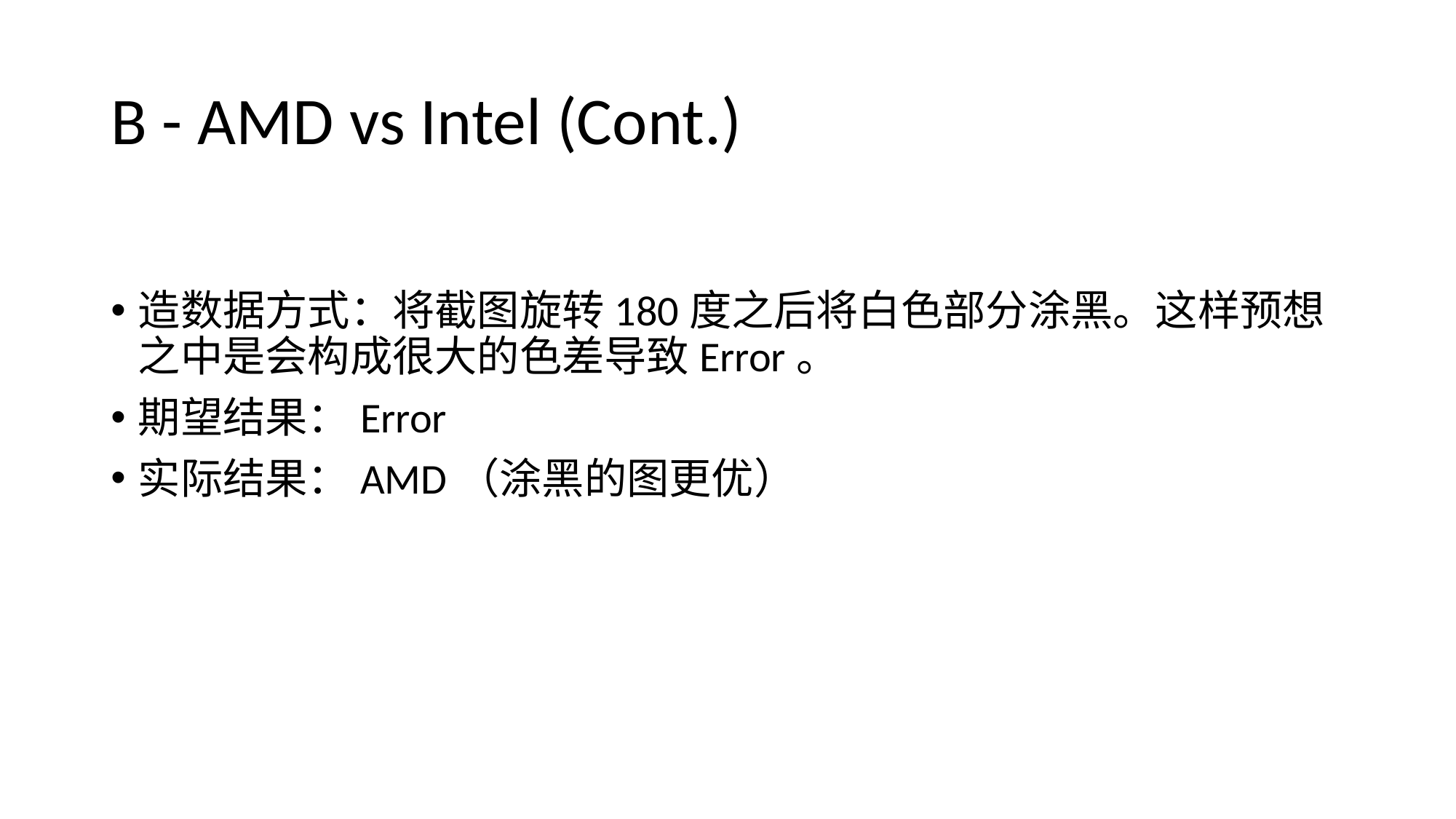

# B - AMD vs Intel (Cont.)

造数据方式：将截图旋转180度之后将白色部分涂黑。这样预想之中是会构成很大的色差导致Error。
期望结果：Error
实际结果：AMD（涂黑的图更优）